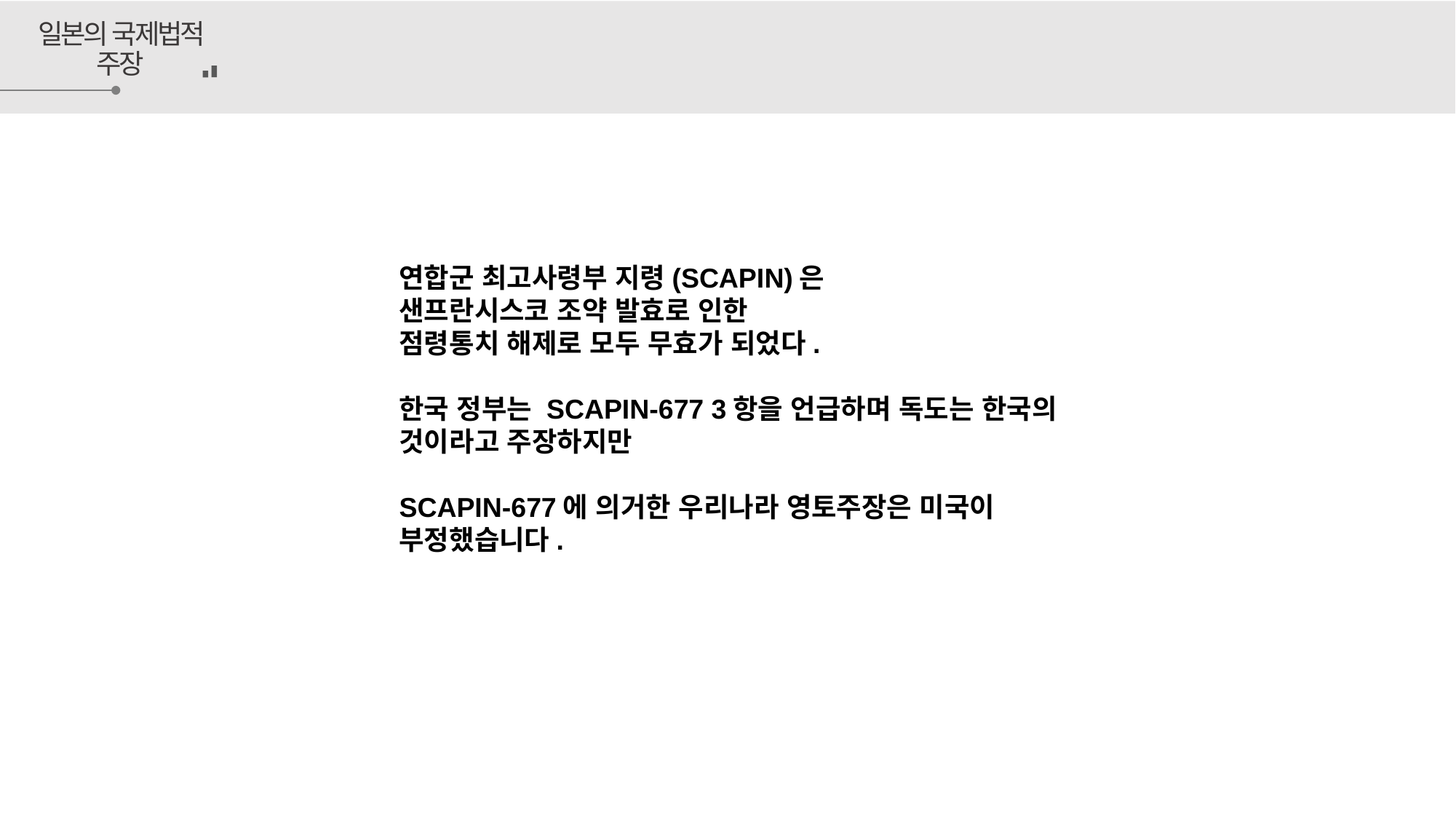

일본의 국제법적 주장
연합군 최고사령부 지령(SCAPIN)은
샌프란시스코 조약 발효로 인한
점령통치 해제로 모두 무효가 되었다.

한국 정부는 SCAPIN-677 3항을 언급하며 독도는 한국의 것이라고 주장하지만

SCAPIN-677에 의거한 우리나라 영토주장은 미국이 부정했습니다.